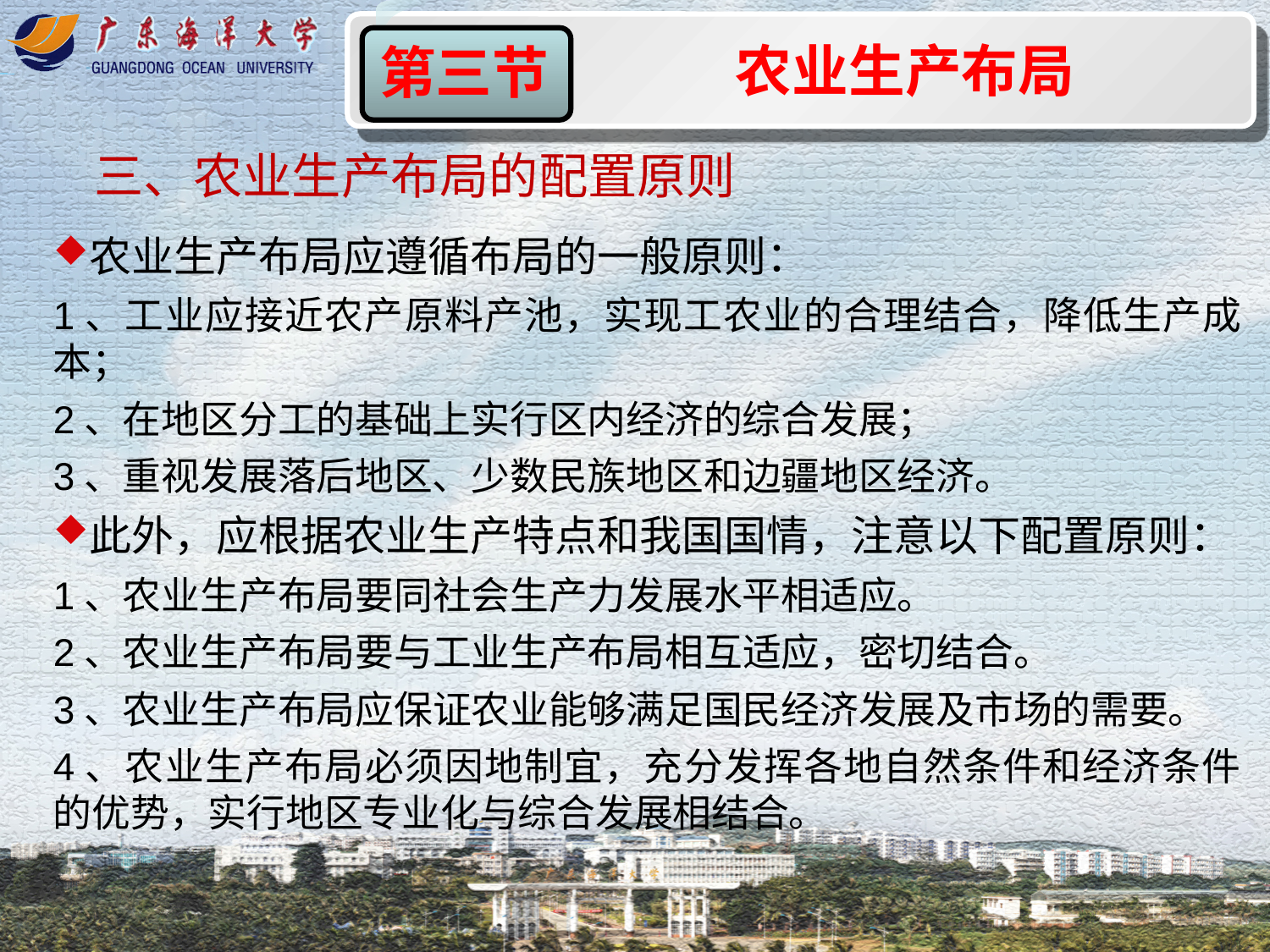

农业生产布局

第三节
三、农业生产布局的配置原则
农业生产布局应遵循布局的一般原则：
1、工业应接近农产原料产池，实现工农业的合理结合，降低生产成本；
2、在地区分工的基础上实行区内经济的综合发展；
3、重视发展落后地区、少数民族地区和边疆地区经济。
此外，应根据农业生产特点和我国国情，注意以下配置原则：
1、农业生产布局要同社会生产力发展水平相适应。
2、农业生产布局要与工业生产布局相互适应，密切结合。
3、农业生产布局应保证农业能够满足国民经济发展及市场的需要。
4、农业生产布局必须因地制宜，充分发挥各地自然条件和经济条件的优势，实行地区专业化与综合发展相结合。